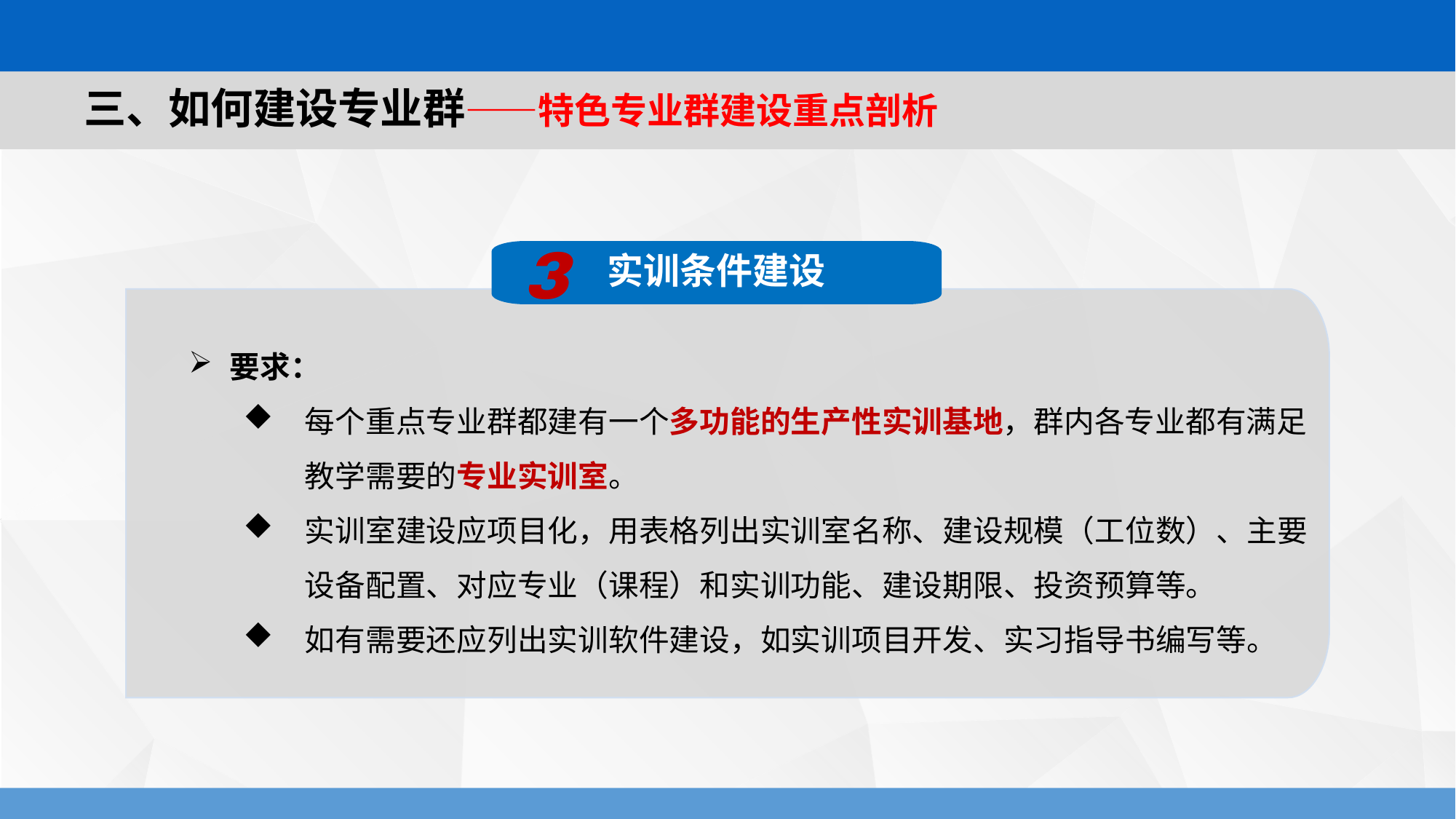

# 三、如何建设专业群——特色专业群建设重点剖析

3
实训条件建设
要求：
每个重点专业群都建有一个多功能的生产性实训基地，群内各专业都有满足教学需要的专业实训室。
实训室建设应项目化，用表格列出实训室名称、建设规模（工位数）、主要设备配置、对应专业（课程）和实训功能、建设期限、投资预算等。
如有需要还应列出实训软件建设，如实训项目开发、实习指导书编写等。